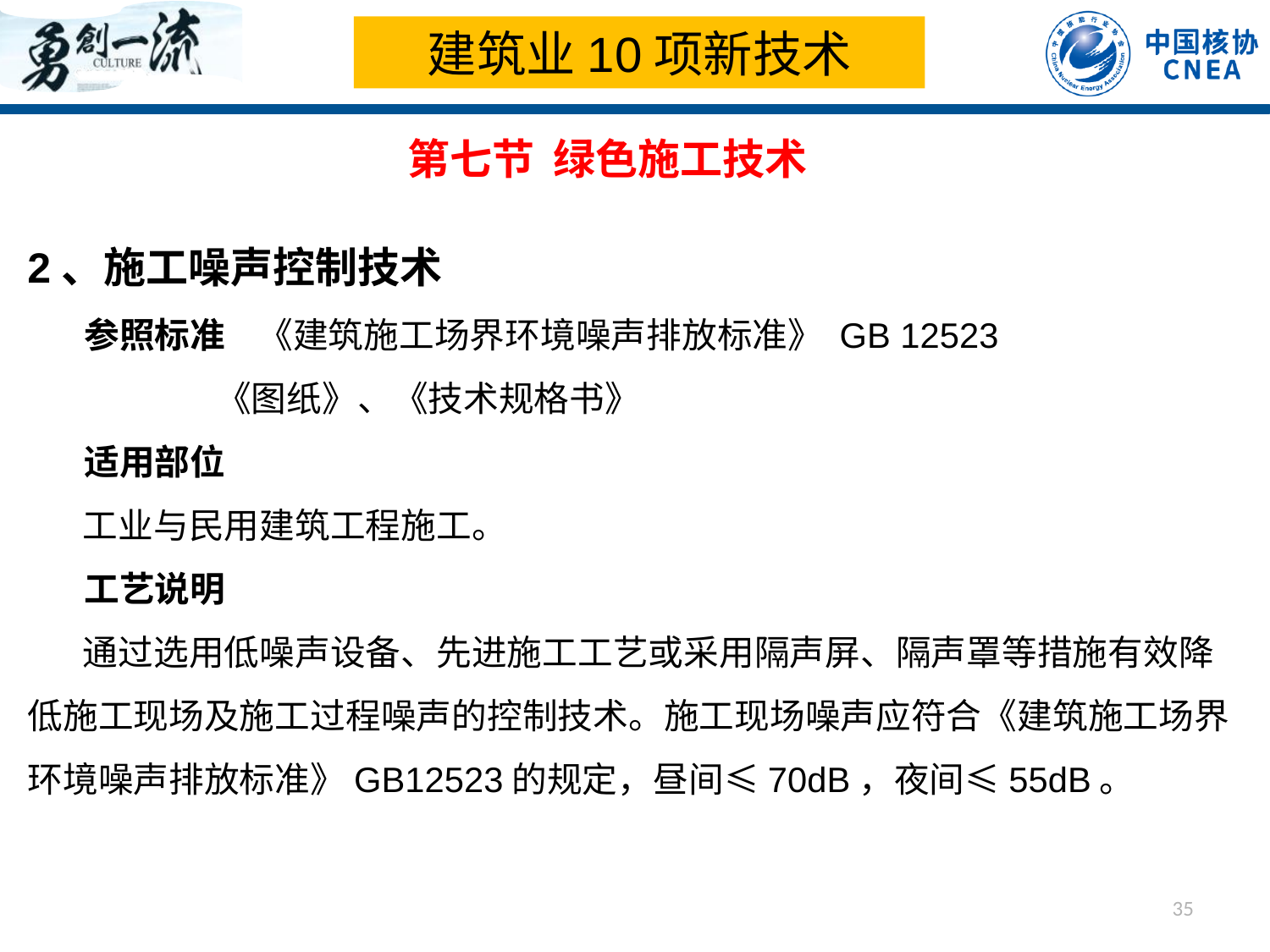

建筑业10项新技术
第七节  绿色施工技术
2、施工噪声控制技术
      参照标准    《建筑施工场界环境噪声排放标准》 GB 12523
                       《图纸》、《技术规格书》
      适用部位
      工业与民用建筑工程施工。
      工艺说明
      通过选用低噪声设备、先进施工工艺或采用隔声屏、隔声罩等措施有效降低施工现场及施工过程噪声的控制技术。施工现场噪声应符合《建筑施工场界环境噪声排放标准》GB12523的规定，昼间≤70dB，夜间≤55dB。
35